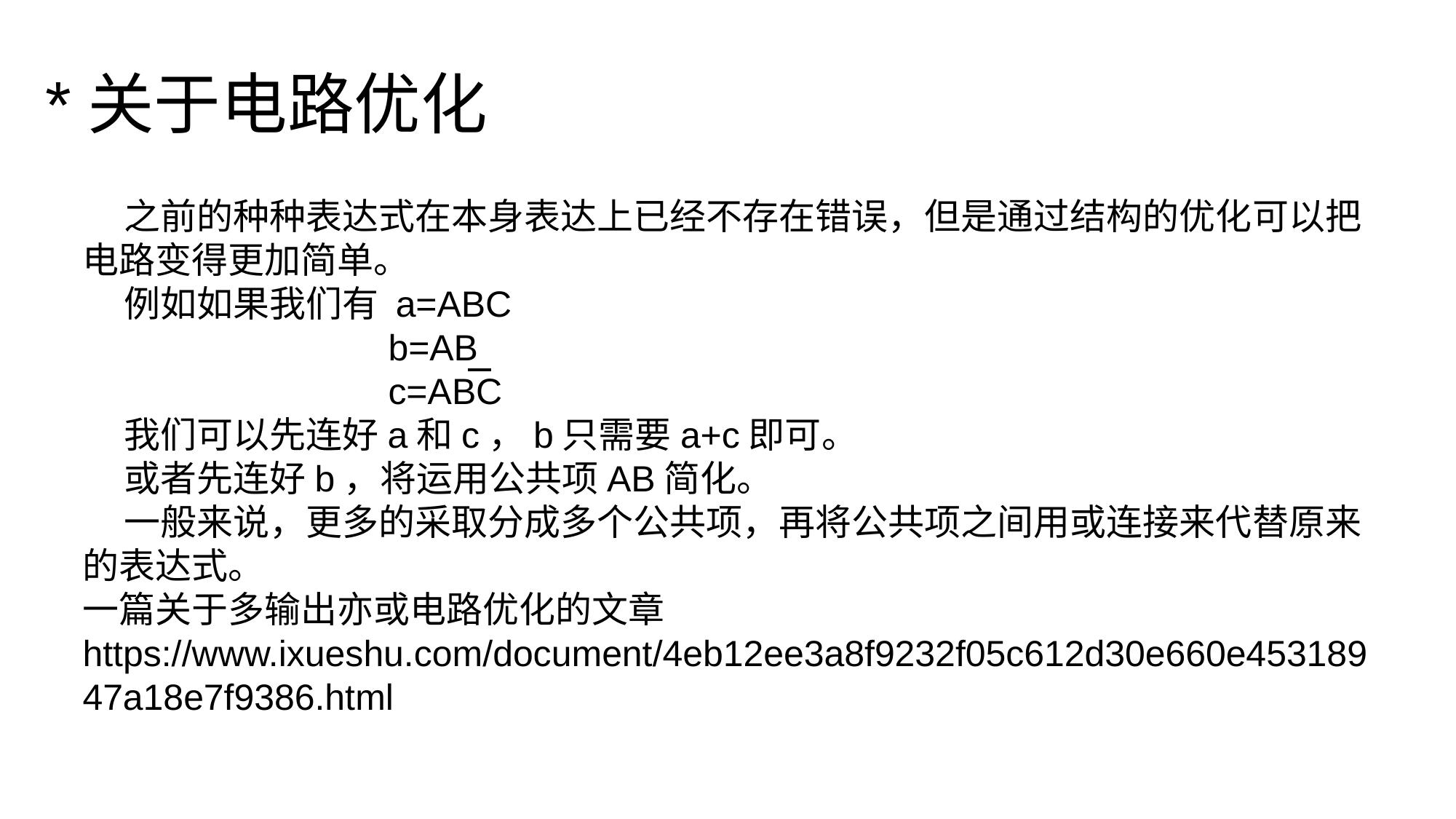

*关于电路优化
    之前的种种表达式在本身表达上已经不存在错误，但是通过结构的优化可以把电路变得更加简单。
    例如如果我们有 a=ABC
                              b=AB
                              c=ABC
    我们可以先连好a和c，b只需要a+c即可。
    或者先连好b，将运用公共项AB简化。
    一般来说，更多的采取分成多个公共项，再将公共项之间用或连接来代替原来的表达式。
一篇关于多输出亦或电路优化的文章 https://www.ixueshu.com/document/4eb12ee3a8f9232f05c612d30e660e45318947a18e7f9386.html